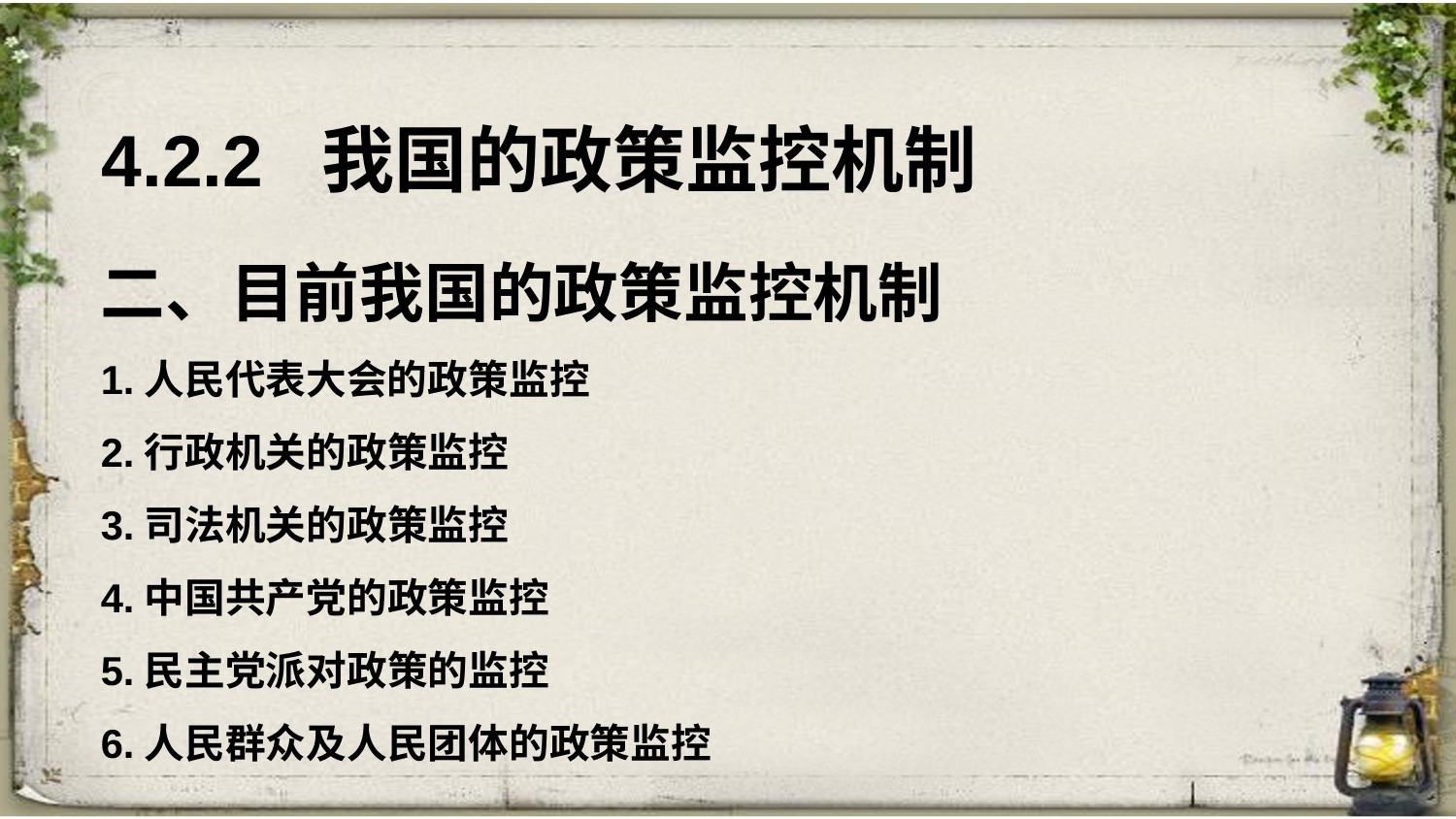

4.2.2  我国的政策监控机制
二、目前我国的政策监控机制
1.人民代表大会的政策监控
2.行政机关的政策监控
3.司法机关的政策监控
4.中国共产党的政策监控
5.民主党派对政策的监控
6.人民群众及人民团体的政策监控